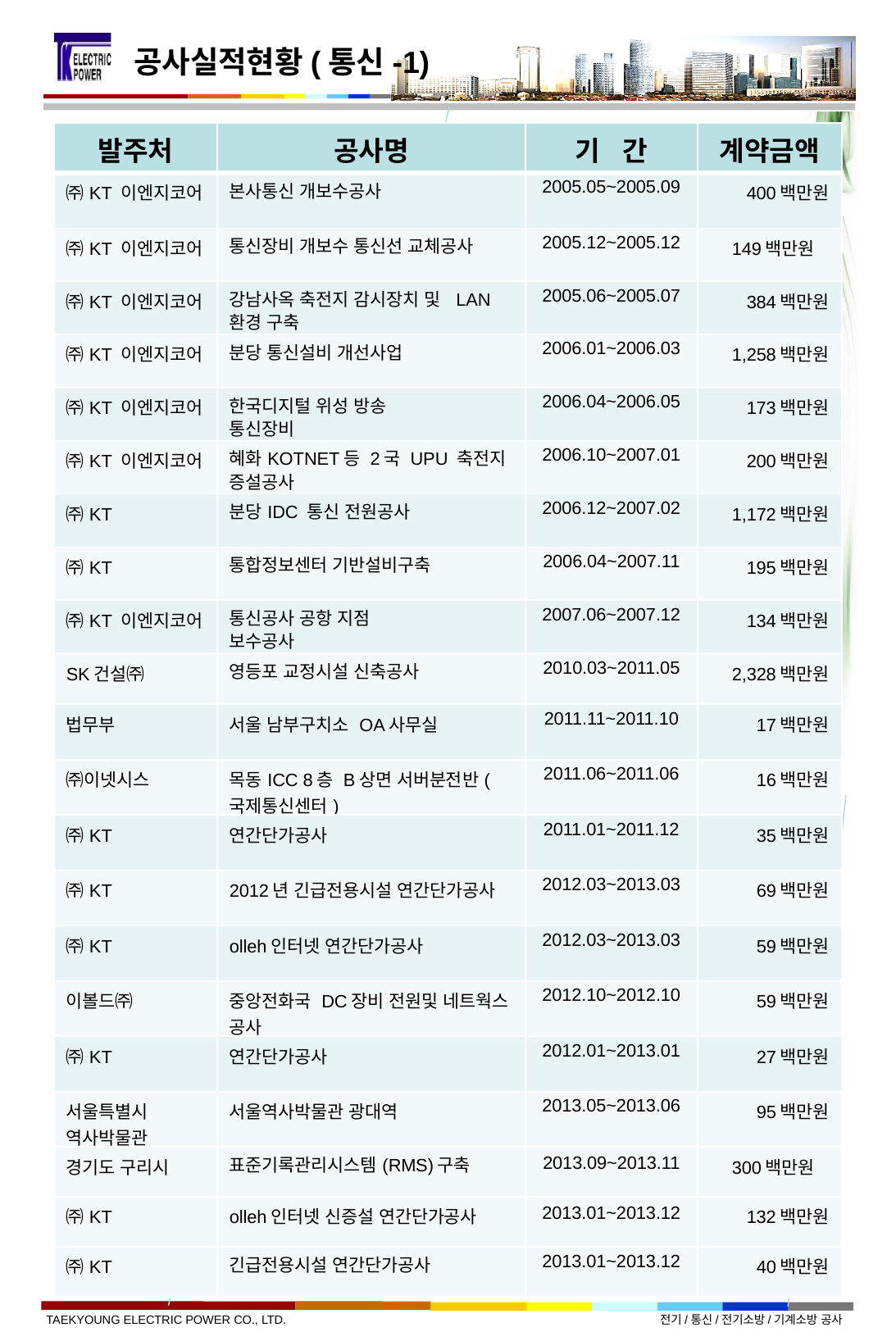

공사실적현황(통신-1)
| 발주처 | 공사명 | 기 간 | 계약금액 |
| --- | --- | --- | --- |
| ㈜KT 이엔지코어 | 본사통신 개보수공사 | 2005.05~2005.09 | 400백만원 |
| ㈜KT 이엔지코어 | 통신장비 개보수 통신선 교체공사 | 2005.12~2005.12 | 149백만원 |
| ㈜KT 이엔지코어 | 강남사옥 축전지 감시장치 및 LAN환경 구축 | 2005.06~2005.07 | 384백만원 |
| ㈜KT 이엔지코어 | 분당 통신설비 개선사업 | 2006.01~2006.03 | 1,258백만원 |
| ㈜KT 이엔지코어 | 한국디지털 위성 방송 통신장비 | 2006.04~2006.05 | 173백만원 |
| ㈜KT 이엔지코어 | 혜화KOTNET등 2국 UPU 축전지 증설공사 | 2006.10~2007.01 | 200백만원 |
| ㈜KT | 분당IDC 통신 전원공사 | 2006.12~2007.02 | 1,172백만원 |
| ㈜KT | 통합정보센터 기반설비구축 | 2006.04~2007.11 | 195백만원 |
| ㈜KT 이엔지코어 | 통신공사 공항 지점 보수공사 | 2007.06~2007.12 | 134백만원 |
| SK건설㈜ | 영등포 교정시설 신축공사 | 2010.03~2011.05 | 2,328백만원 |
| 법무부 | 서울 남부구치소 OA사무실 | 2011.11~2011.10 | 17백만원 |
| ㈜이넷시스 | 목동ICC 8층 B상면 서버분전반(국제통신센터) | 2011.06~2011.06 | 16백만원 |
| ㈜KT | 연간단가공사 | 2011.01~2011.12 | 35백만원 |
| ㈜KT | 2012년 긴급전용시설 연간단가공사 | 2012.03~2013.03 | 69백만원 |
| ㈜KT | olleh인터넷 연간단가공사 | 2012.03~2013.03 | 59백만원 |
| 이볼드㈜ | 중앙전화국 DC장비 전원및 네트웍스 공사 | 2012.10~2012.10 | 59백만원 |
| ㈜KT | 연간단가공사 | 2012.01~2013.01 | 27백만원 |
| 서울특별시 역사박물관 | 서울역사박물관 광대역 | 2013.05~2013.06 | 95백만원 |
| 경기도 구리시 | 표준기록관리시스템(RMS)구축 | 2013.09~2013.11 | 300백만원 |
| ㈜KT | olleh인터넷 신증설 연간단가공사 | 2013.01~2013.12 | 132백만원 |
| ㈜KT | 긴급전용시설 연간단가공사 | 2013.01~2013.12 | 40백만원 |